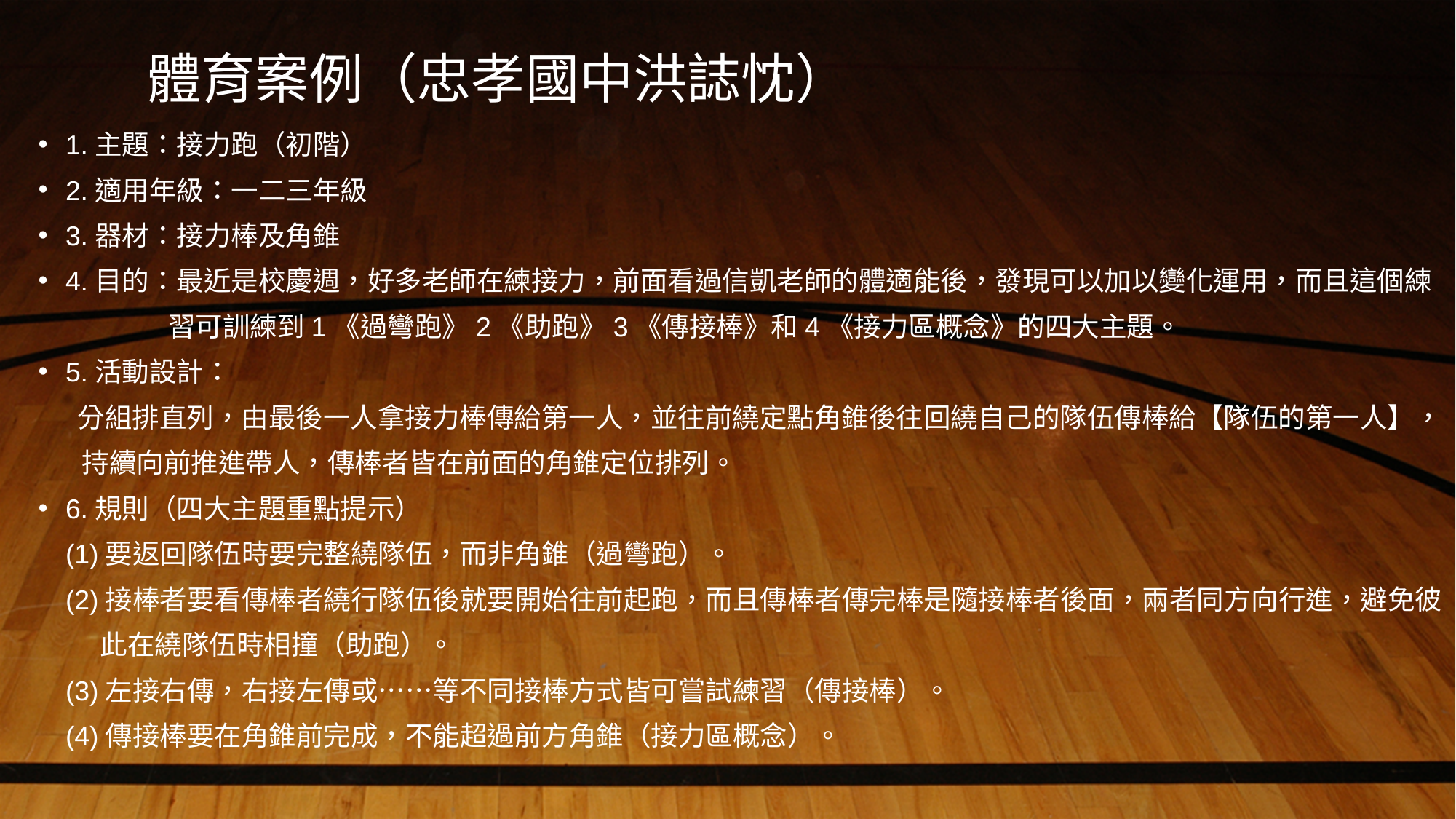

# 體育案例（忠孝國中洪誌忱）
1.主題：接力跑（初階）
2.適用年級：一二三年級
3.器材：接力棒及角錐
4.目的：最近是校慶週，好多老師在練接力，前面看過信凱老師的體適能後，發現可以加以變化運用，而且這個練
                    習可訓練到1《過彎跑》2《助跑》3《傳接棒》和4《接力區概念》的四大主題。
5.活動設計：
  分組排直列，由最後一人拿接力棒傳給第一人，並往前繞定點角錐後往回繞自己的隊伍傳棒給【隊伍的第一人】，
      持續向前推進帶人，傳棒者皆在前面的角錐定位排列。
6.規則（四大主題重點提示）
(1)要返回隊伍時要完整繞隊伍，而非角錐（過彎跑）。
(2)接棒者要看傳棒者繞行隊伍後就要開始往前起跑，而且傳棒者傳完棒是隨接棒者後面，兩者同方向行進，避免彼
         此在繞隊伍時相撞（助跑）。
(3)左接右傳，右接左傳或……等不同接棒方式皆可嘗試練習（傳接棒）。
(4)傳接棒要在角錐前完成，不能超過前方角錐（接力區概念）。